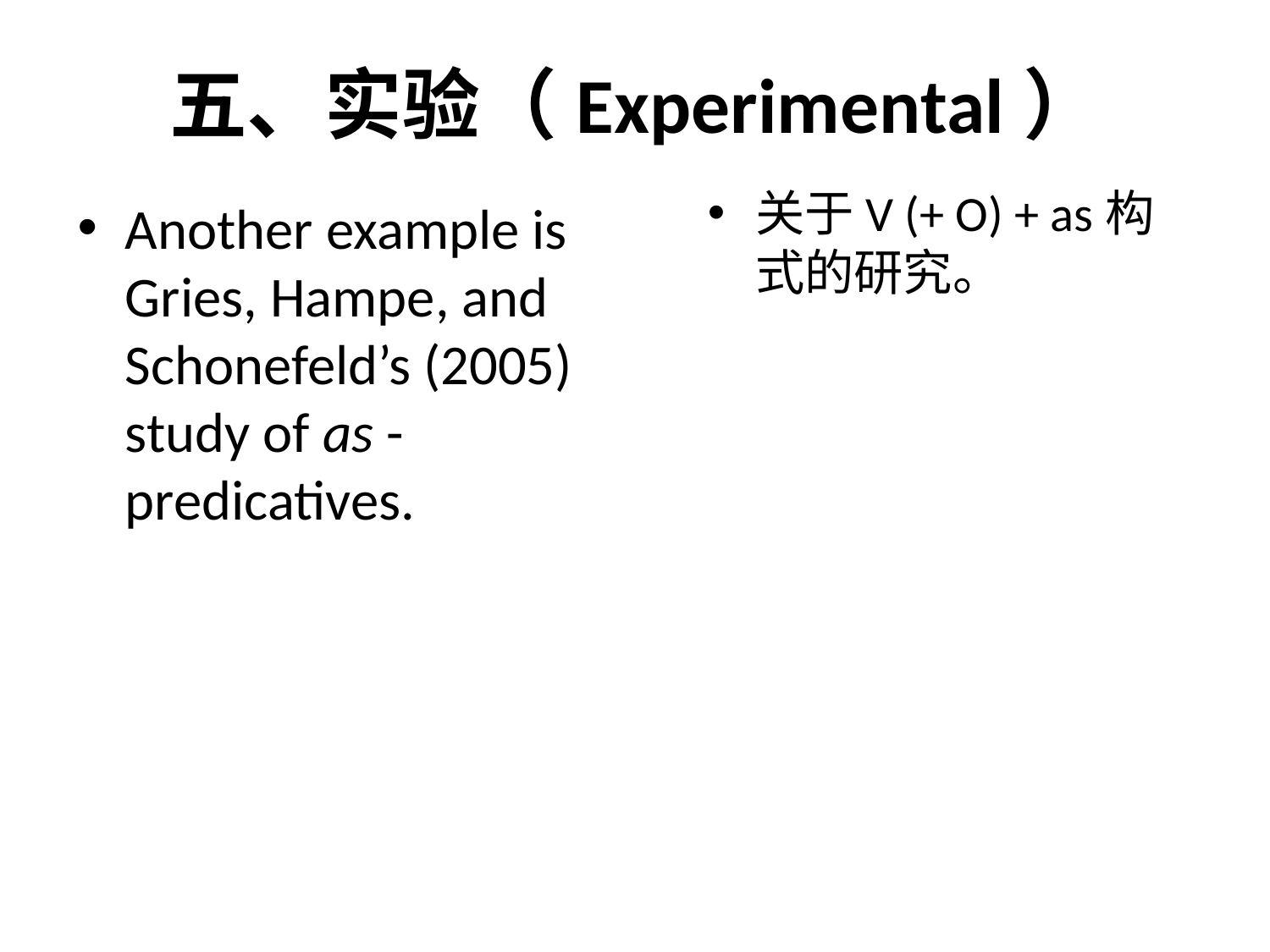

# 五、实验（Experimental）
关于V (+ O) + as构式的研究。
Another example is Gries, Hampe, and Schonefeld’s (2005) study of as -predicatives.